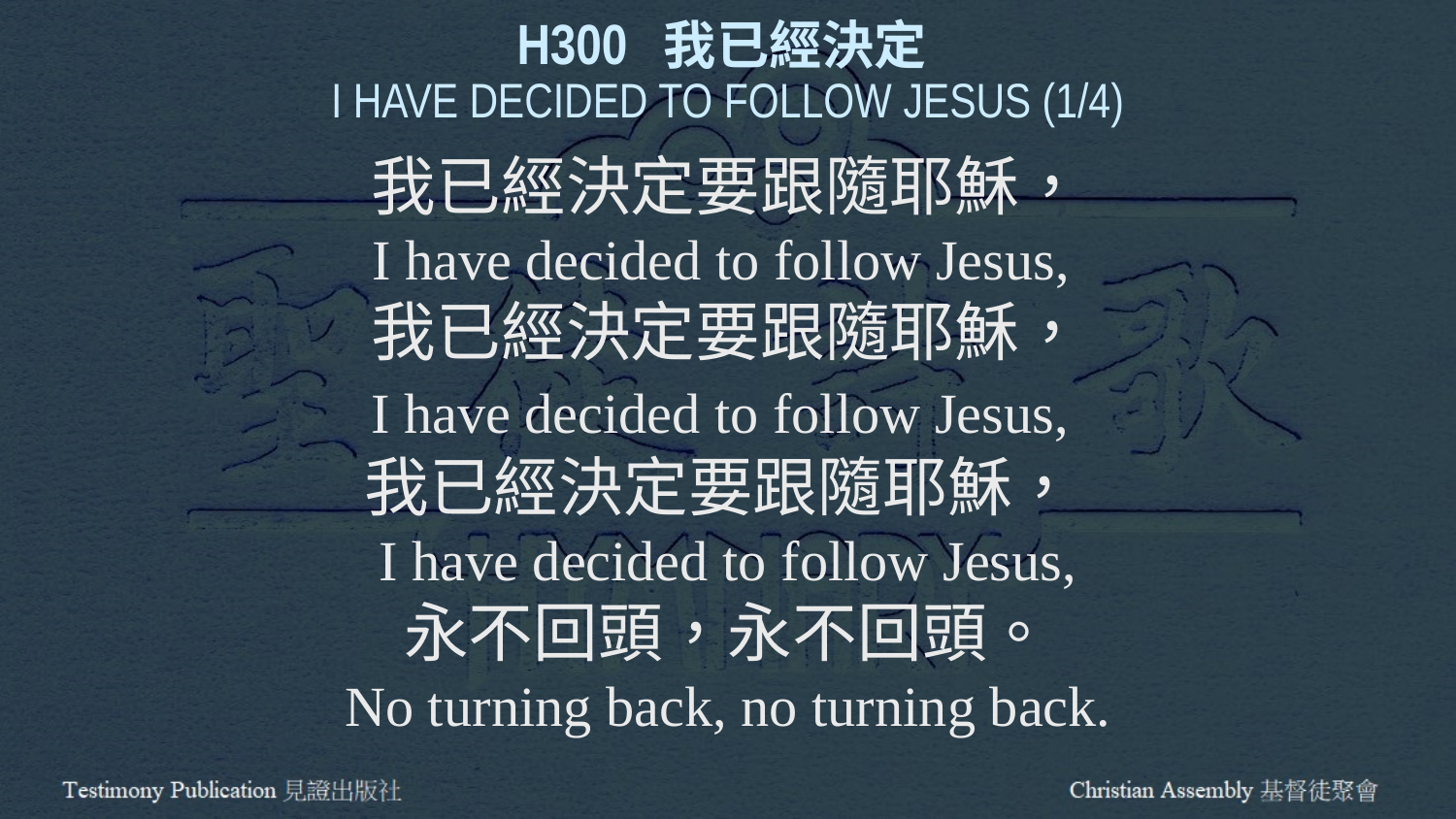

H300  我已經決定
I HAVE DECIDED TO FOLLOW JESUS (1/4)
我已經決定要跟隨耶穌，
I have decided to follow Jesus,
我已經決定要跟隨耶穌，
I have decided to follow Jesus,
我已經決定要跟隨耶穌，
I have decided to follow Jesus,
永不回頭，永不回頭。
No turning back, no turning back.